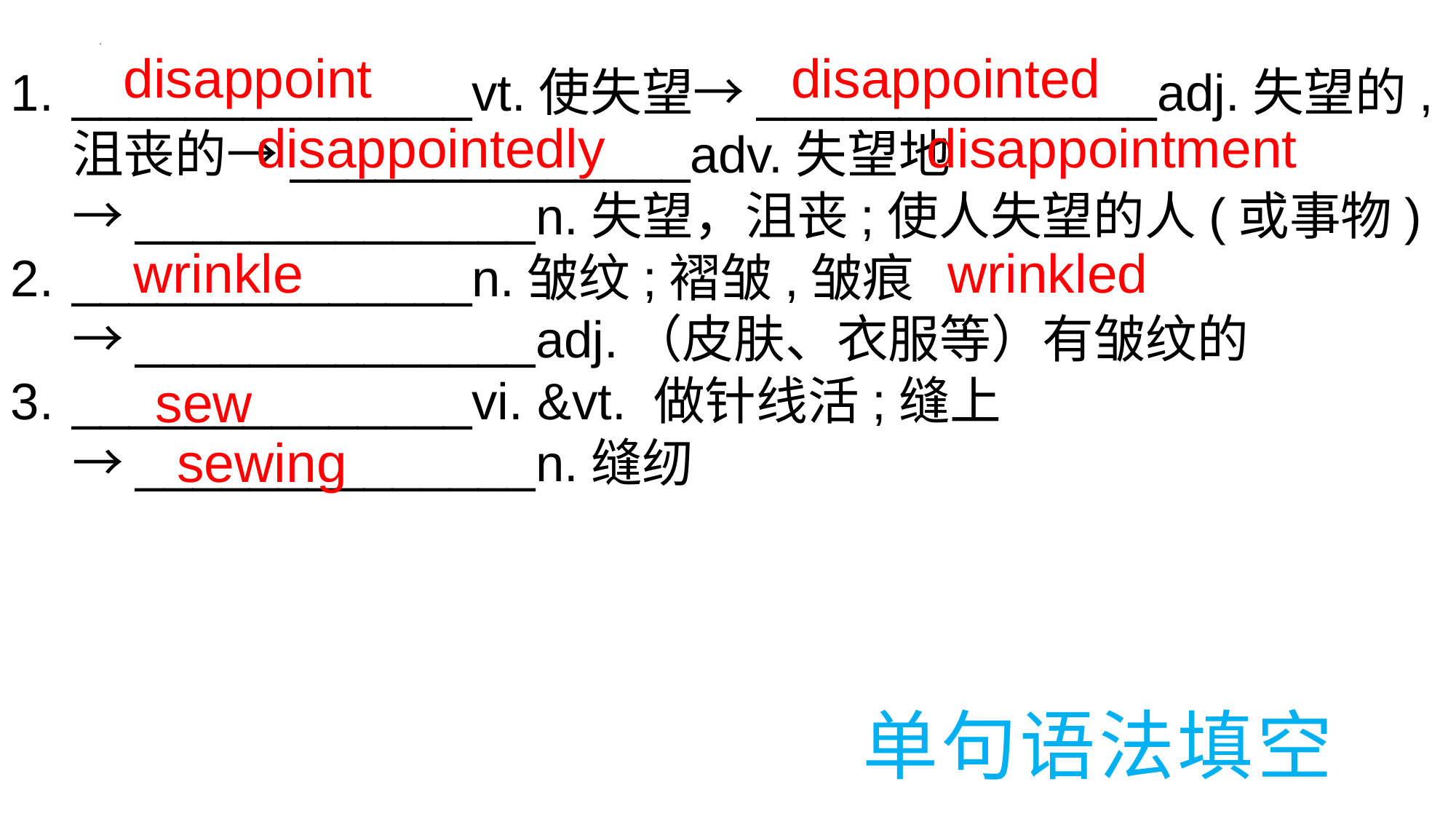

______________vt.使失望→______________adj.失望的,沮丧的→______________adv.失望地→______________n.失望，沮丧;使人失望的人(或事物)
______________n.皱纹;褶皱,皱痕→______________adj.（皮肤、衣服等）有皱纹的
______________vi. &vt. 做针线活;缝上→______________n.缝纫
disappoint
disappointed
disappointedly
disappointment
wrinkle
wrinkled
sew
sewing
单句语法填空